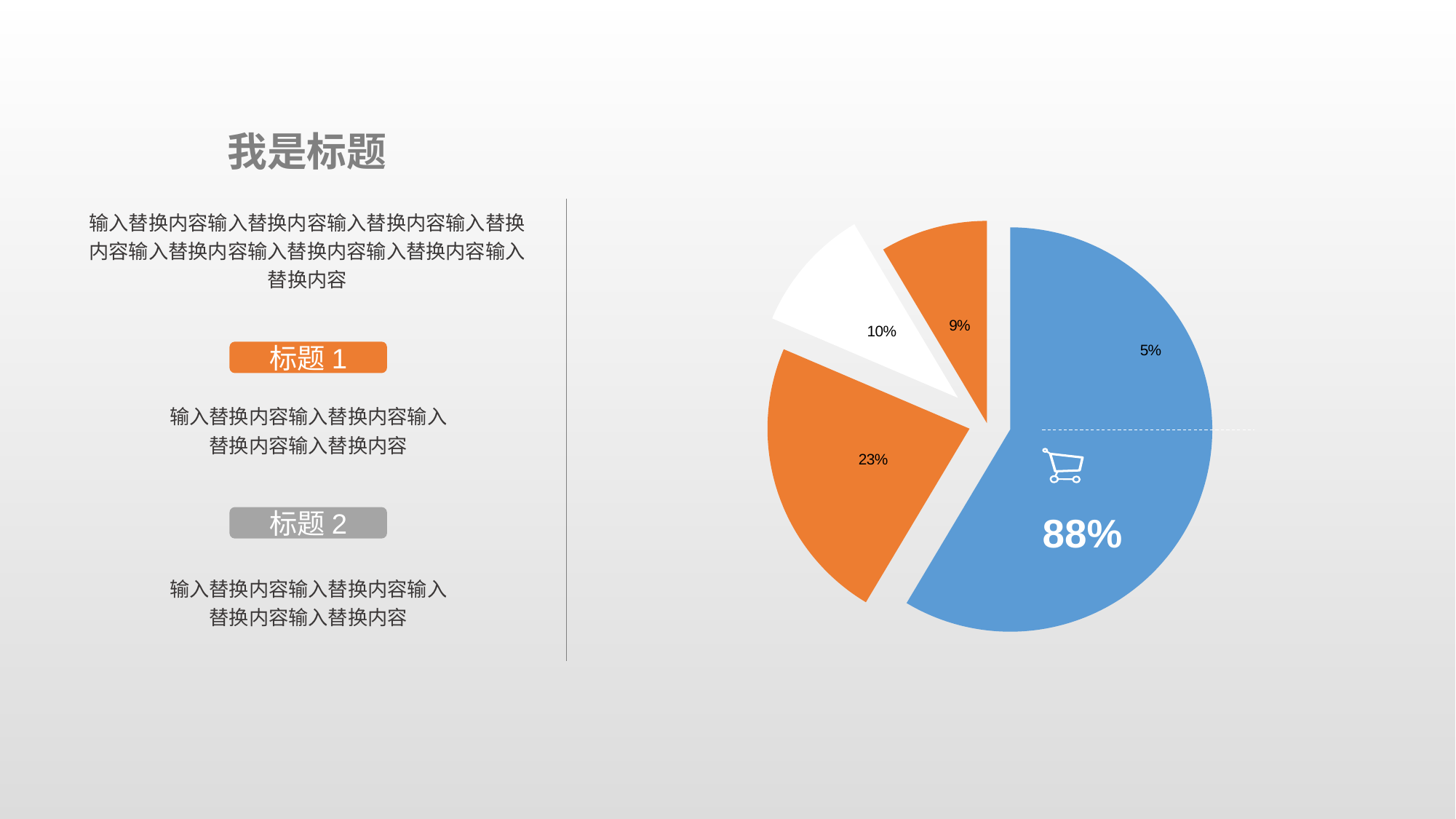

我是标题

### Chart

| Category | 销售额 |
|---|---|
| 第一季度 | 8.2 |
| 第二季度 | 3.2 |
| 第三季度 | 1.4 |
| 第四季度 | 1.2 |
输入替换内容输入替换内容输入替换内容输入替换内容输入替换内容输入替换内容输入替换内容输入替换内容
标题1
输入替换内容输入替换内容输入替换内容输入替换内容

88%
标题2
输入替换内容输入替换内容输入替换内容输入替换内容